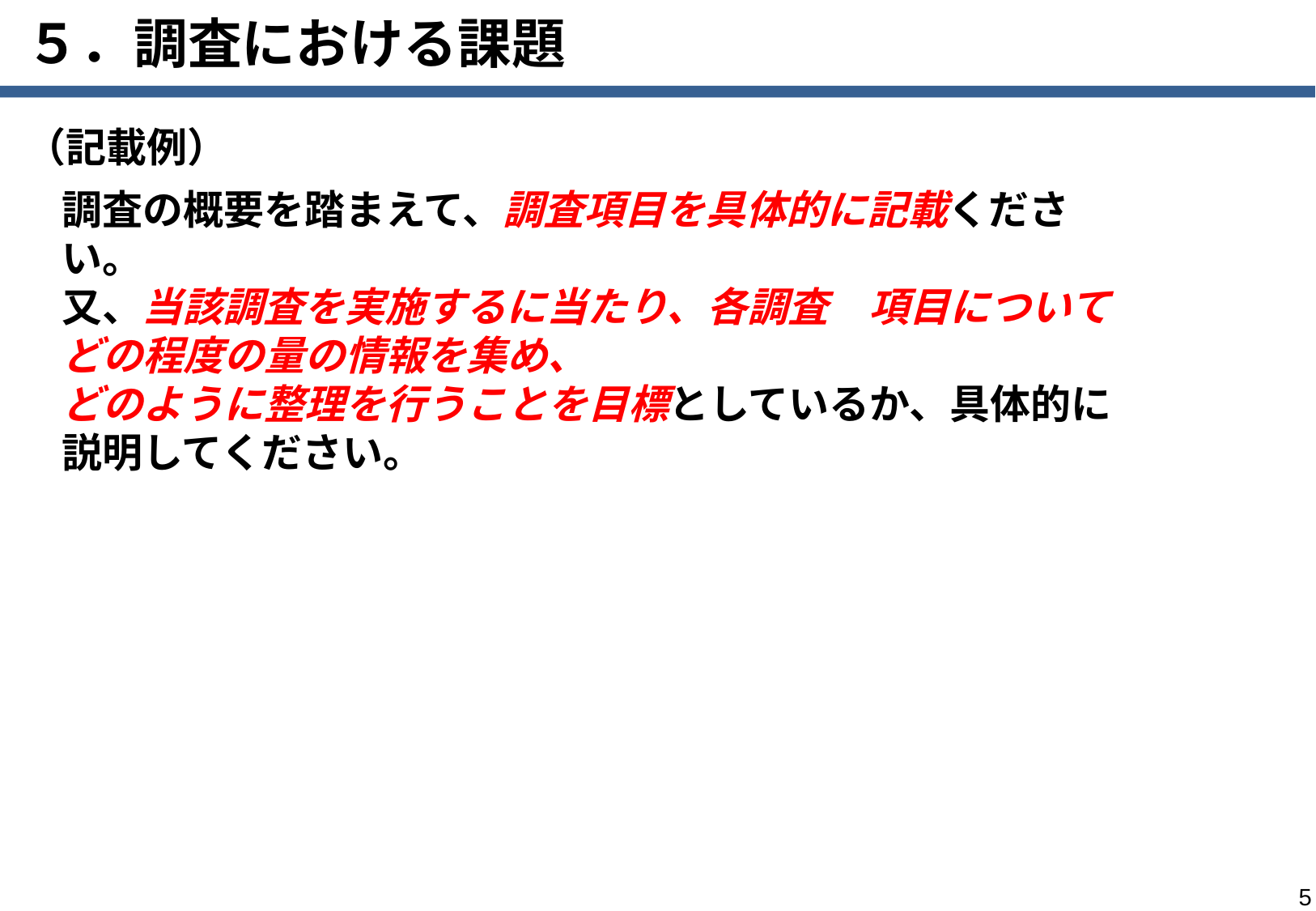

# ５．調査における課題
（記載例）
調査の概要を踏まえて、調査項目を具体的に記載ください。
又、当該調査を実施するに当たり、各調査　項目についてどの程度の量の情報を集め、
どのように整理を行うことを目標としているか、具体的に説明してください。

5